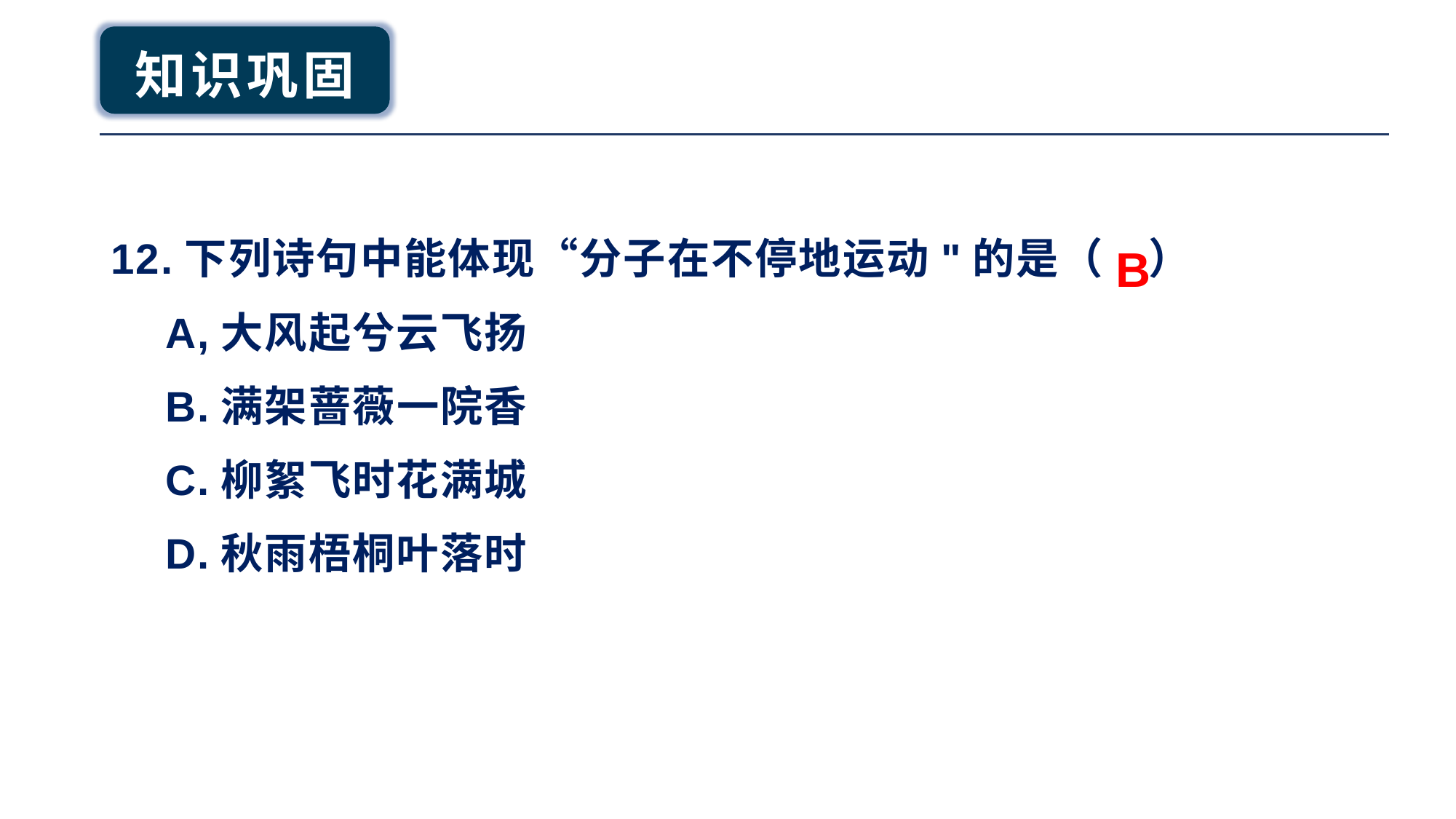

# 知识巩固

12.下列诗句中能体现“分子在不停地运动"的是（    ）
A,大风起兮云飞扬
B.满架蔷薇一院香
C.柳絮飞时花满城
D.秋雨梧桐叶落时
B